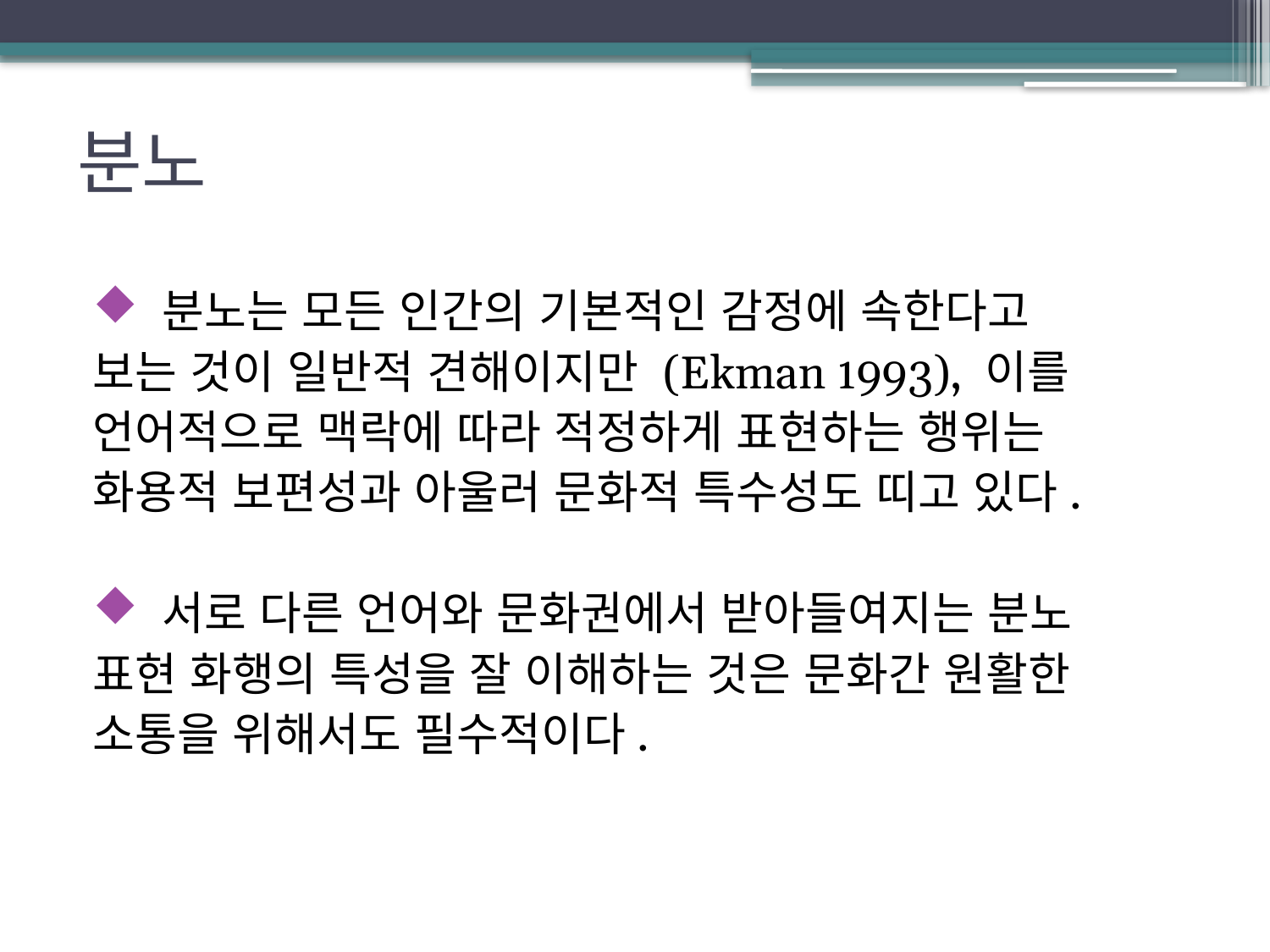

# 분노
 분노는 모든 인간의 기본적인 감정에 속한다고
보는 것이 일반적 견해이지만 (Ekman 1993), 이를
언어적으로 맥락에 따라 적정하게 표현하는 행위는
화용적 보편성과 아울러 문화적 특수성도 띠고 있다.

 서로 다른 언어와 문화권에서 받아들여지는 분노
표현 화행의 특성을 잘 이해하는 것은 문화간 원활한
소통을 위해서도 필수적이다.